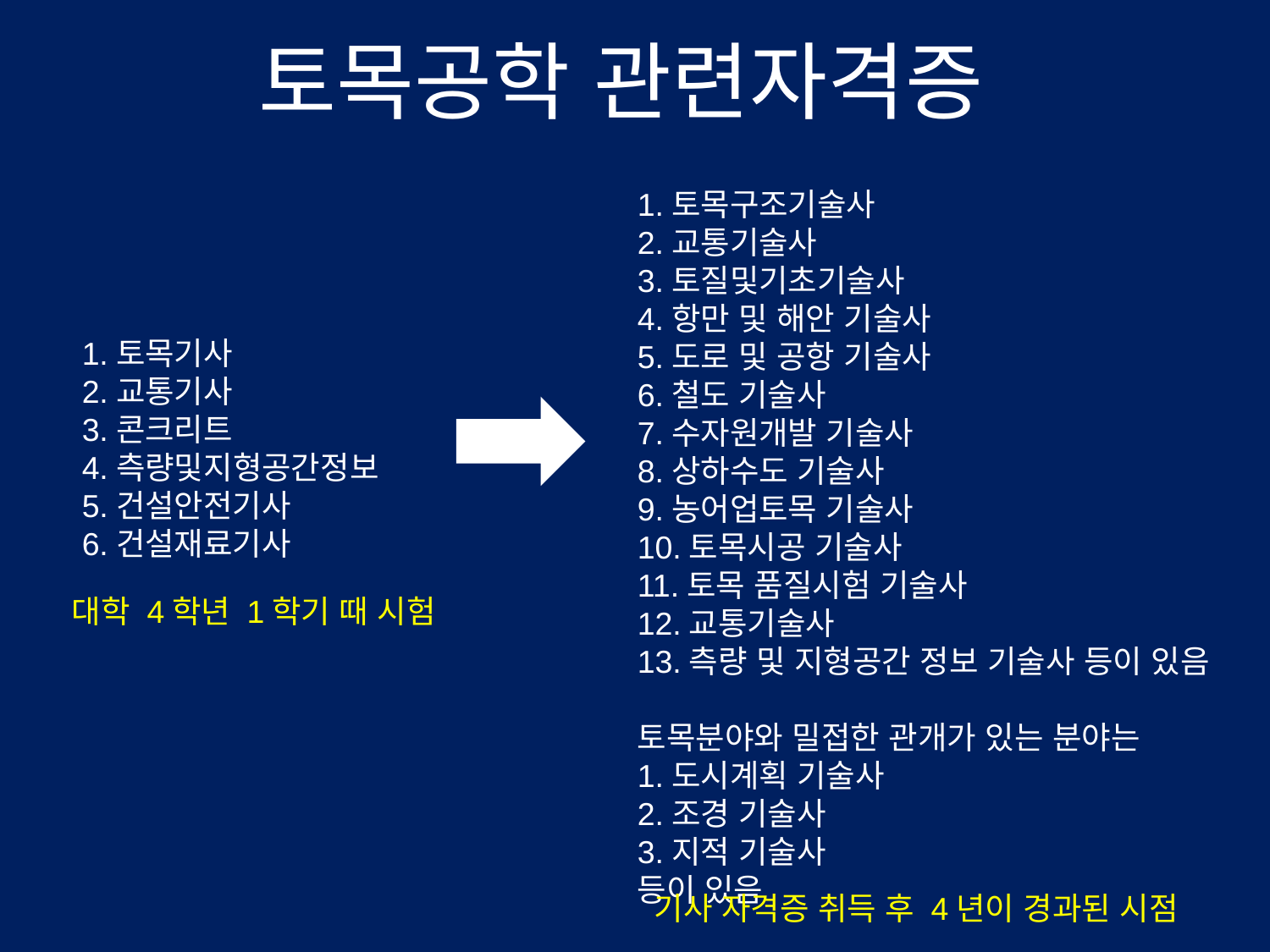

# 토목공학 관련자격증
1.토목구조기술사
2.교통기술사
3.토질및기초기술사
4.항만 및 해안 기술사
5.도로 및 공항 기술사
6.철도 기술사
7.수자원개발 기술사
8.상하수도 기술사
9.농어업토목 기술사
10.토목시공 기술사
11.토목 품질시험 기술사
12.교통기술사
13.측량 및 지형공간 정보 기술사 등이 있음
토목분야와 밀접한 관개가 있는 분야는
1.도시계획 기술사
2.조경 기술사
3.지적 기술사
등이 있음
1.토목기사
2.교통기사
3.콘크리트
4.측량및지형공간정보
5.건설안전기사
6.건설재료기사

대학 4학년 1학기 때 시험
기사 자격증 취득 후 4년이 경과된 시점